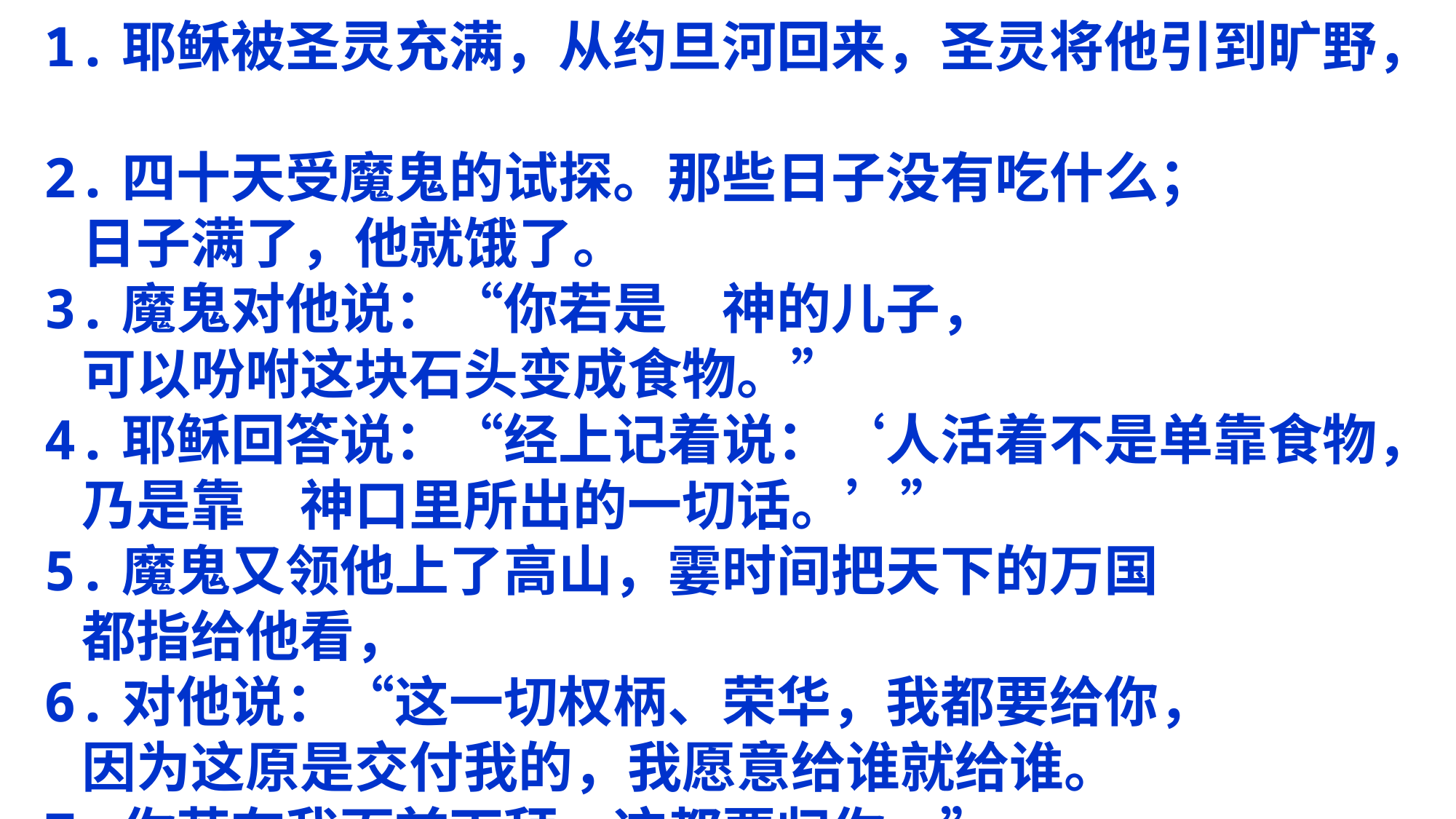

1.耶稣被圣灵充满，从约旦河回来，圣灵将他引到旷野，
2.四十天受魔鬼的试探。那些日子没有吃什么；
  日子满了，他就饿了。
3.魔鬼对他说：“你若是　神的儿子，
  可以吩咐这块石头变成食物。”
4.耶稣回答说：“经上记着说：‘人活着不是单靠食物，
  乃是靠　神口里所出的一切话。’”
5.魔鬼又领他上了高山，霎时间把天下的万国
  都指给他看，
6.对他说：“这一切权柄、荣华，我都要给你，
  因为这原是交付我的，我愿意给谁就给谁。
7.你若在我面前下拜，这都要归你。”